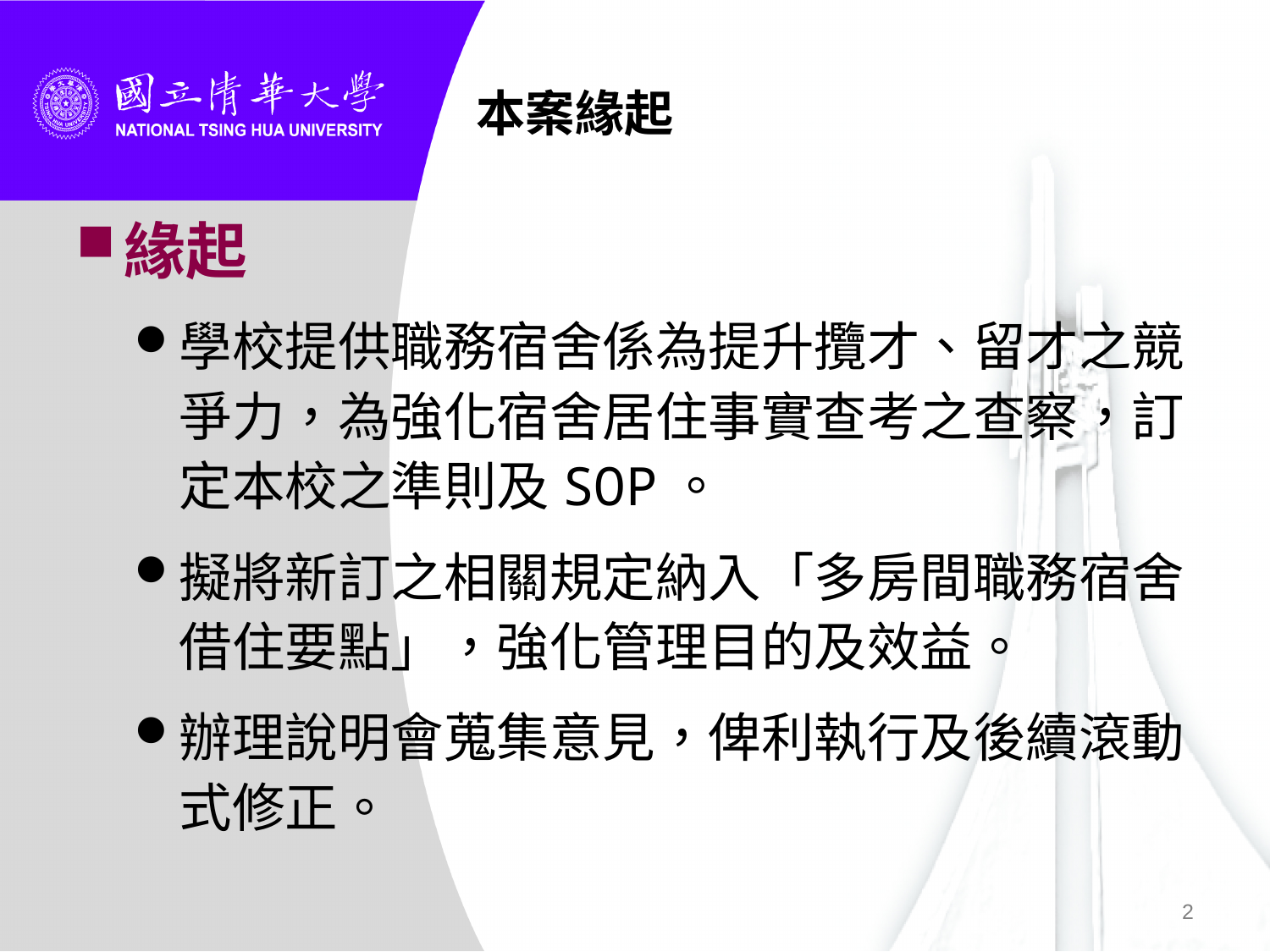

# 本案緣起
緣起
學校提供職務宿舍係為提升攬才、留才之競爭力，為強化宿舍居住事實查考之查察，訂定本校之準則及SOP。
擬將新訂之相關規定納入「多房間職務宿舍借住要點」，強化管理目的及效益。
辦理說明會蒐集意見，俾利執行及後續滾動式修正。
2